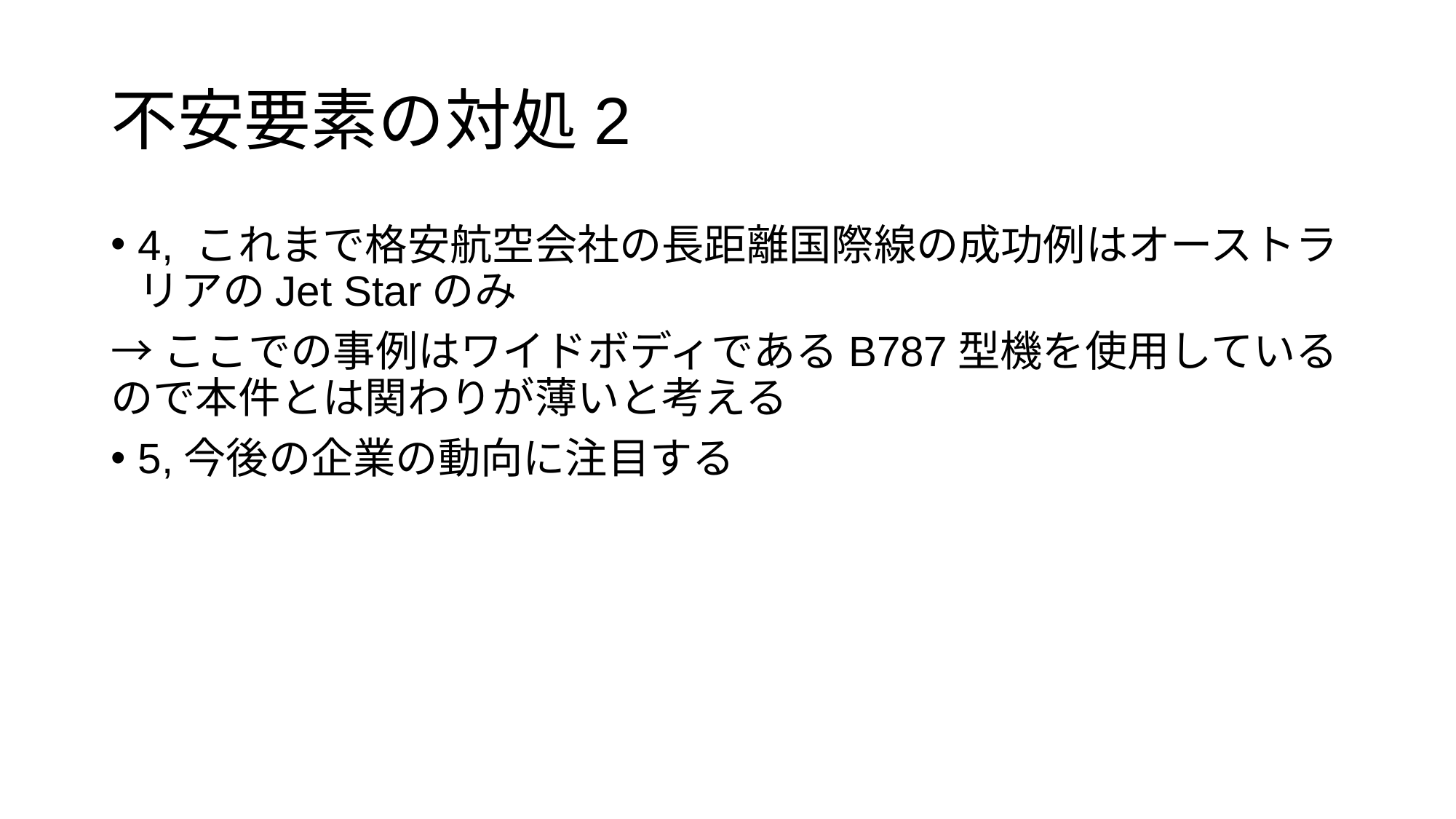

# 不安要素の対処2
4, これまで格安航空会社の長距離国際線の成功例はオーストラリアのJet Starのみ
→ここでの事例はワイドボディであるB787型機を使用しているので本件とは関わりが薄いと考える
5,今後の企業の動向に注目する